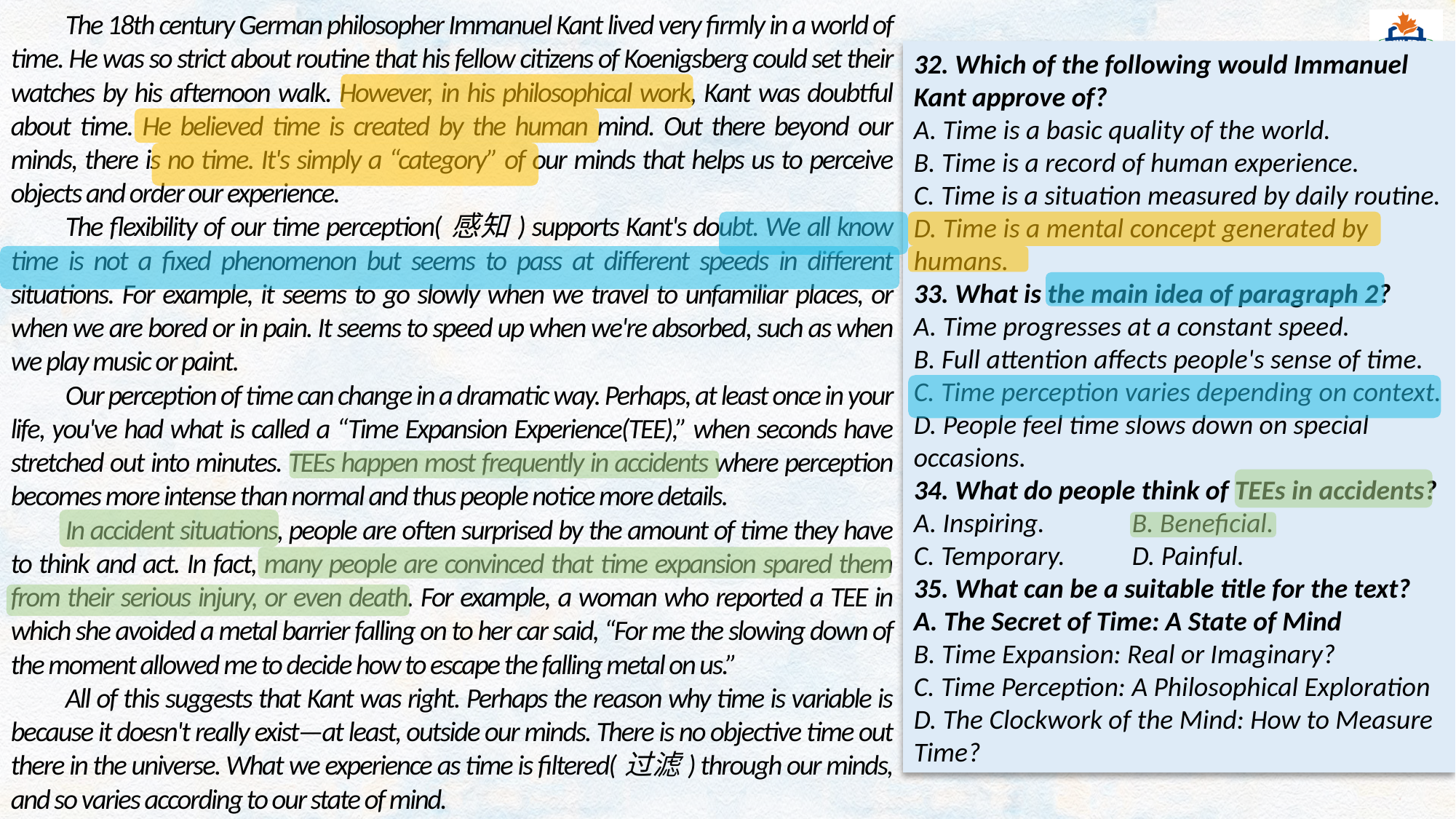

The 18th century German philosopher Immanuel Kant lived very firmly in a world of time. He was so strict about routine that his fellow citizens of Koenigsberg could set their watches by his afternoon walk. However, in his philosophical work, Kant was doubtful about time. He believed time is created by the human mind. Out there beyond our minds, there is no time. It's simply a “category” of our minds that helps us to perceive objects and order our experience.
The flexibility of our time perception(感知) supports Kant's doubt. We all know time is not a fixed phenomenon but seems to pass at different speeds in different situations. For example, it seems to go slowly when we travel to unfamiliar places, or when we are bored or in pain. It seems to speed up when we're absorbed, such as when we play music or paint.
Our perception of time can change in a dramatic way. Perhaps, at least once in your life, you've had what is called a “Time Expansion Experience(TEE),” when seconds have stretched out into minutes. TEEs happen most frequently in accidents where perception becomes more intense than normal and thus people notice more details.
In accident situations, people are often surprised by the amount of time they have to think and act. In fact, many people are convinced that time expansion spared them from their serious injury, or even death. For example, a woman who reported a TEE in which she avoided a metal barrier falling on to her car said, “For me the slowing down of the moment allowed me to decide how to escape the falling metal on us.”
All of this suggests that Kant was right. Perhaps the reason why time is variable is because it doesn't really exist—at least, outside our minds. There is no objective time out there in the universe. What we experience as time is filtered(过滤) through our minds, and so varies according to our state of mind.
32. Which of the following would Immanuel Kant approve of?
A. Time is a basic quality of the world.
B. Time is a record of human experience.
C. Time is a situation measured by daily routine.
D. Time is a mental concept generated by humans.
33. What is the main idea of paragraph 2?
A. Time progresses at a constant speed.
B. Full attention affects people's sense of time.
C. Time perception varies depending on context.
D. People feel time slows down on special occasions.
34. What do people think of TEEs in accidents?
A. Inspiring.	B. Beneficial.
C. Temporary.	D. Painful.
35. What can be a suitable title for the text?
A. The Secret of Time: A State of Mind
B. Time Expansion: Real or Imaginary?
C. Time Perception: A Philosophical Exploration
D. The Clockwork of the Mind: How to Measure Time?